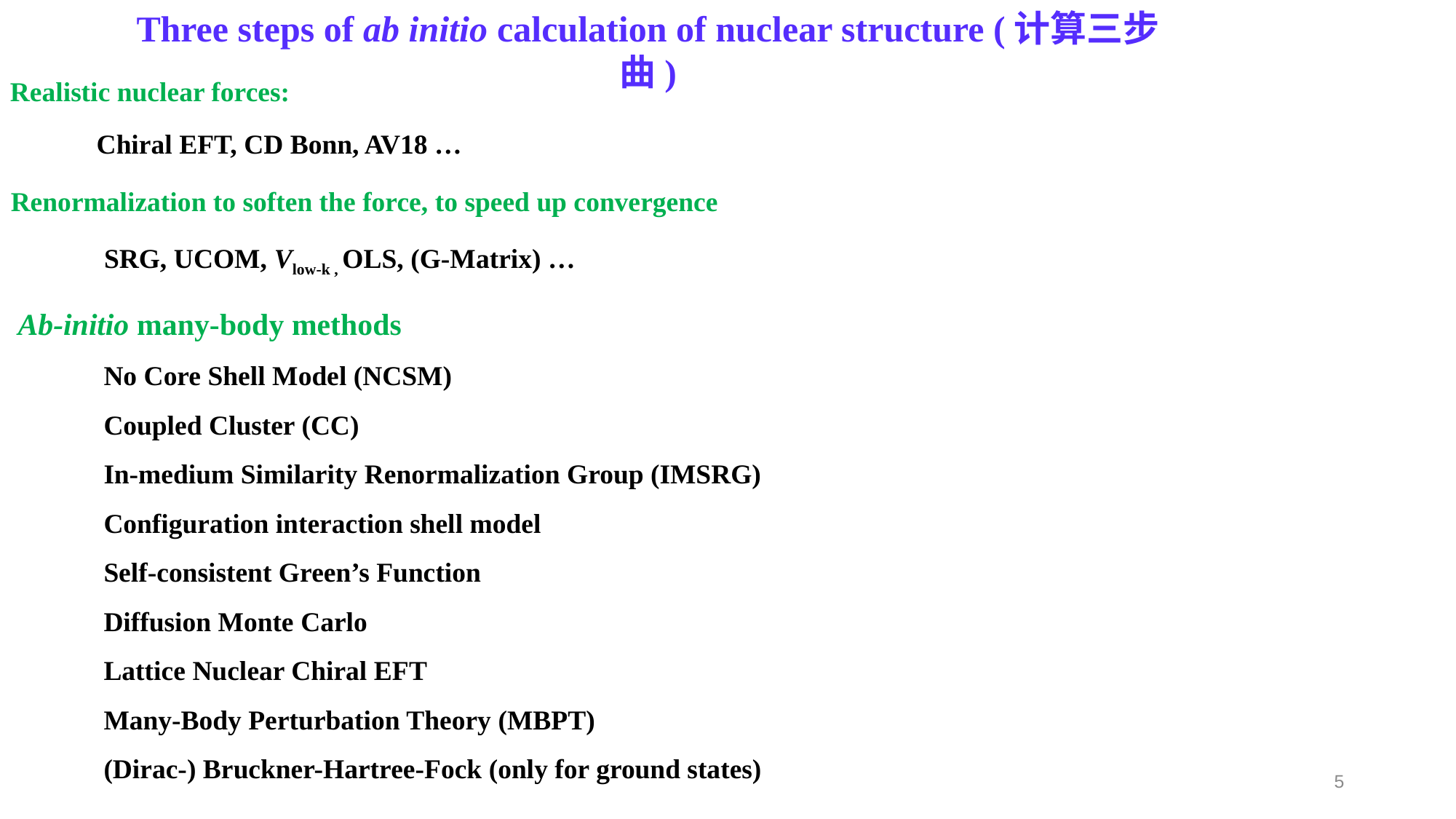

Three steps of ab initio calculation of nuclear structure (计算三步曲)
Realistic nuclear forces:
Chiral EFT, CD Bonn, AV18 …
Renormalization to soften the force, to speed up convergence
SRG, UCOM, Vlow-k , OLS, (G-Matrix) …
 Ab-initio many-body methods
No Core Shell Model (NCSM)
Coupled Cluster (CC)
In-medium Similarity Renormalization Group (IMSRG)
Configuration interaction shell model
Self-consistent Green’s Function
Diffusion Monte Carlo
Lattice Nuclear Chiral EFT
Many-Body Perturbation Theory (MBPT)
(Dirac-) Bruckner-Hartree-Fock (only for ground states)
5